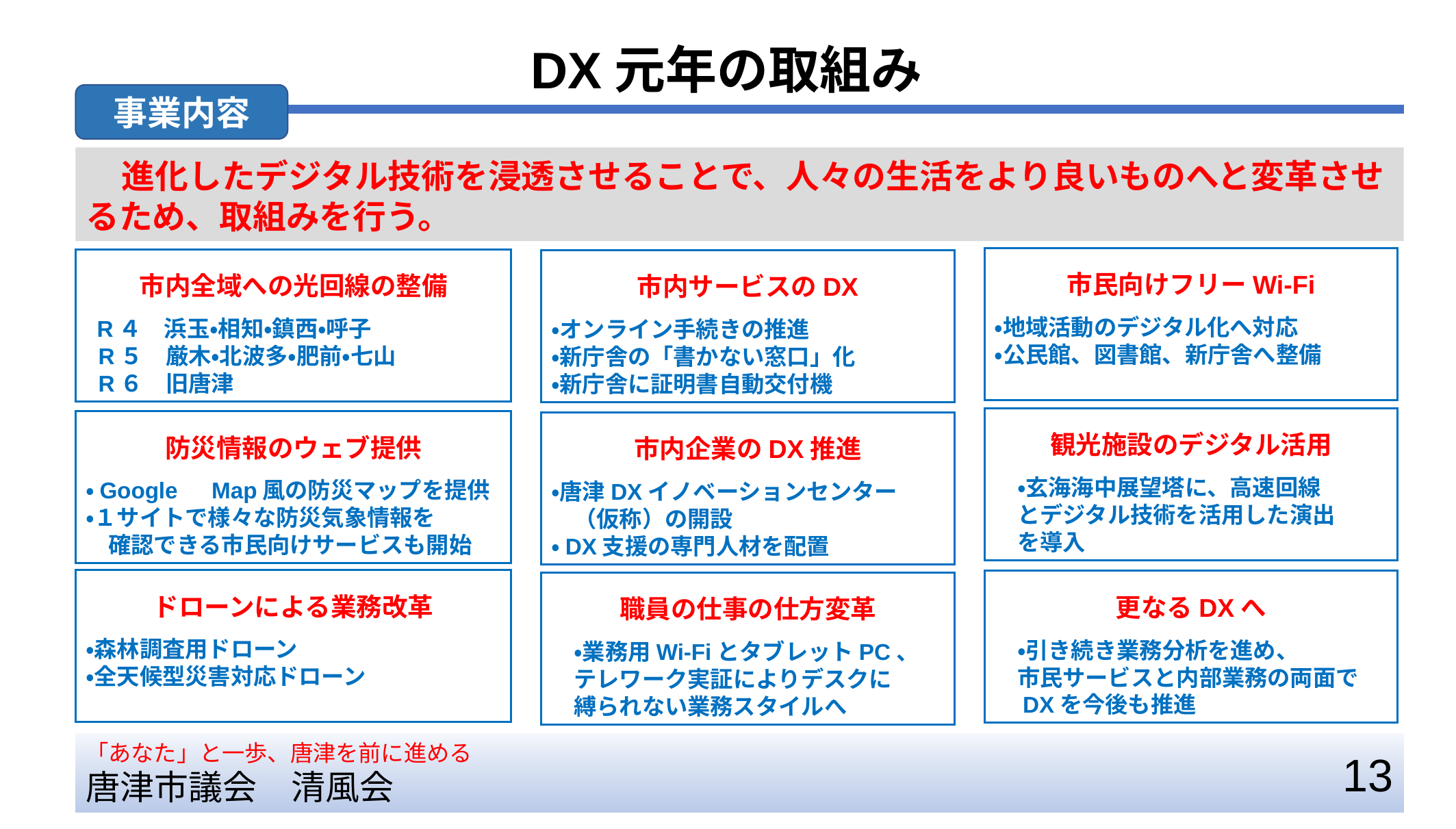

# DX元年の取組み
事業内容
　進化したデジタル技術を浸透させることで、人々の生活をより良いものへと変革させるため、取組みを行う。
市民向けフリーWi-Fi
・地域活動のデジタル化へ対応
・公民館、図書館、新庁舎へ整備

市内全域への光回線の整備
  R４　浜玉・相知・鎮西・呼子
  R５　厳木・北波多・肥前・七山
  R６　旧唐津
市内サービスのDX
・オンライン手続きの推進
・新庁舎の「書かない窓口」化
・新庁舎に証明書自動交付機
観光施設のデジタル活用
　・玄海海中展望塔に、高速回線
　とデジタル技術を活用した演出
　を導入
防災情報のウェブ提供
・Google　Map風の防災マップを提供
・１サイトで様々な防災気象情報を
　確認できる市民向けサービスも開始
市内企業のDX推進
・唐津DXイノベーションセンター
　（仮称）の開設
・DX支援の専門人材を配置
ドローンによる業務改革
・森林調査用ドローン
・全天候型災害対応ドローン

更なるDXへ
　・引き続き業務分析を進め、
　市民サービスと内部業務の両面で
　DXを今後も推進
職員の仕事の仕方変革
　・業務用Wi-FiとタブレットPC、
　テレワーク実証によりデスクに
　縛られない業務スタイルへ
「あなた」と一歩、唐津を前に進める
唐津市議会　清風会
13